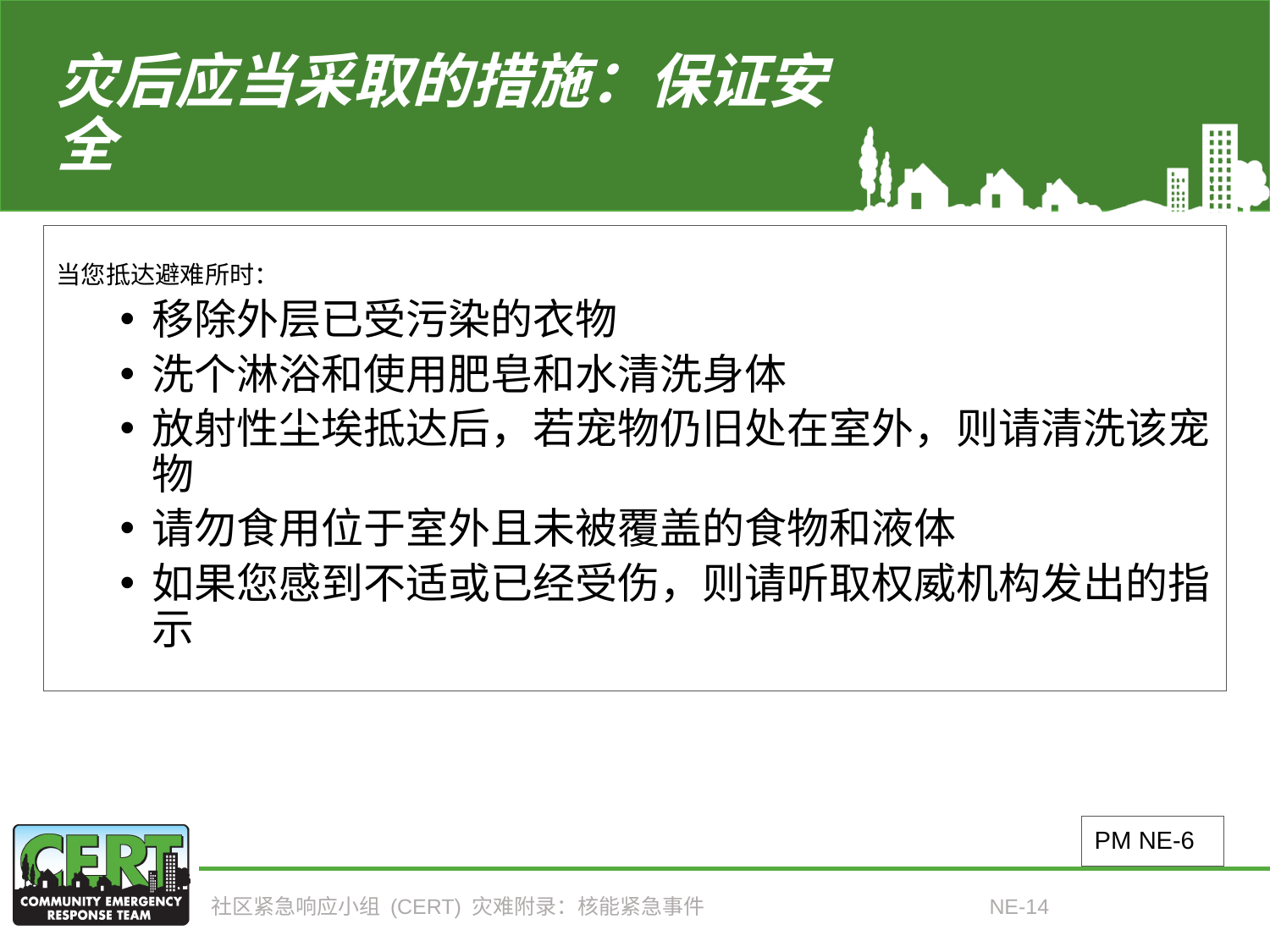

# 灾后应当采取的措施：保证安全
当您抵达避难所时：
移除外层已受污染的衣物
洗个淋浴和使用肥皂和水清洗身体
放射性尘埃抵达后，若宠物仍旧处在室外，则请清洗该宠物
请勿食用位于室外且未被覆盖的食物和液体
如果您感到不适或已经受伤，则请听取权威机构发出的指示
PM NE-6
社区紧急响应小组 (CERT) 灾难附录：核能紧急事件
NE-14